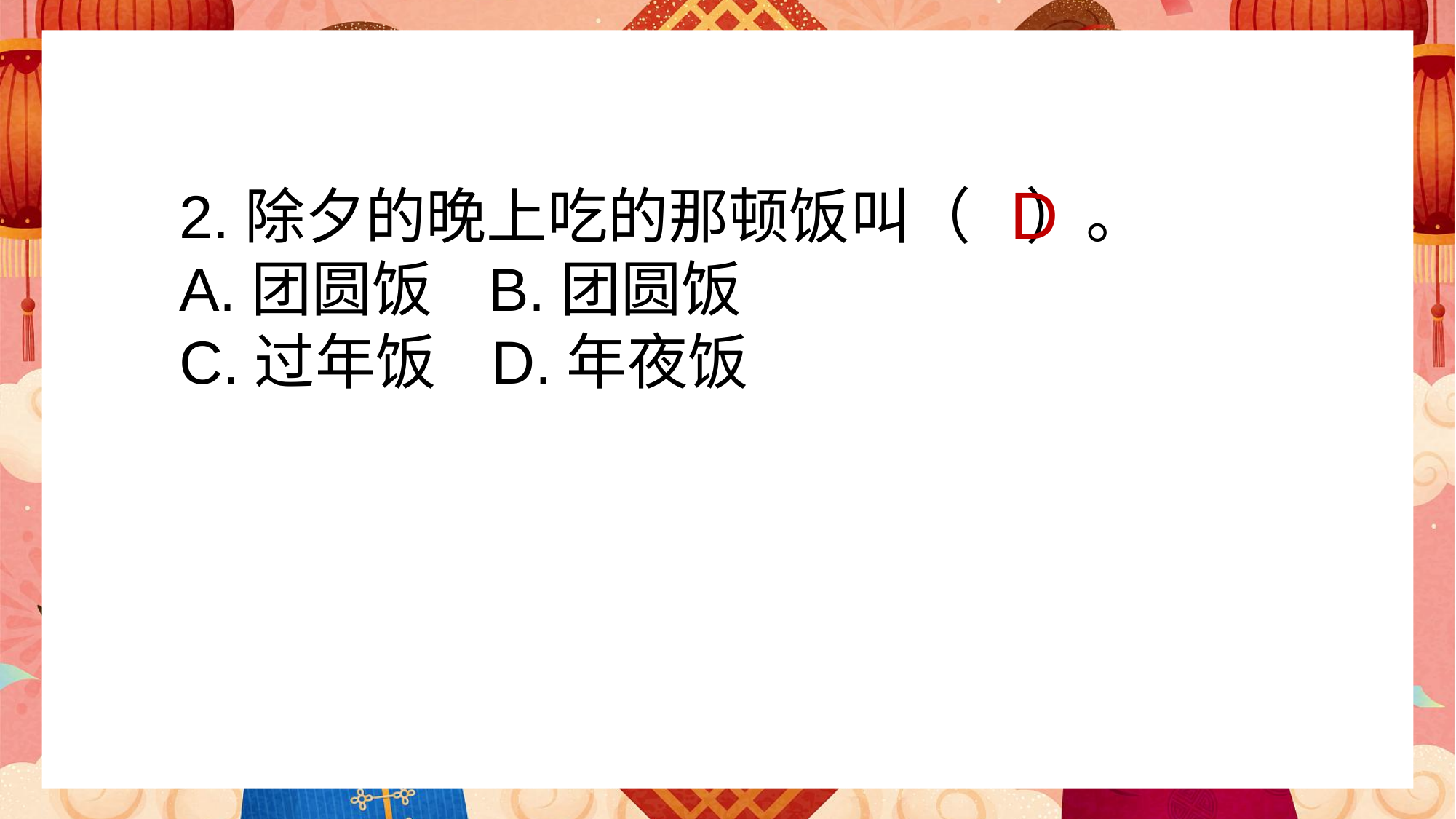

D
2.除夕的晚上吃的那顿饭叫（    ）。
A.团圆饭   B.团圆饭
C.过年饭   D.年夜饭